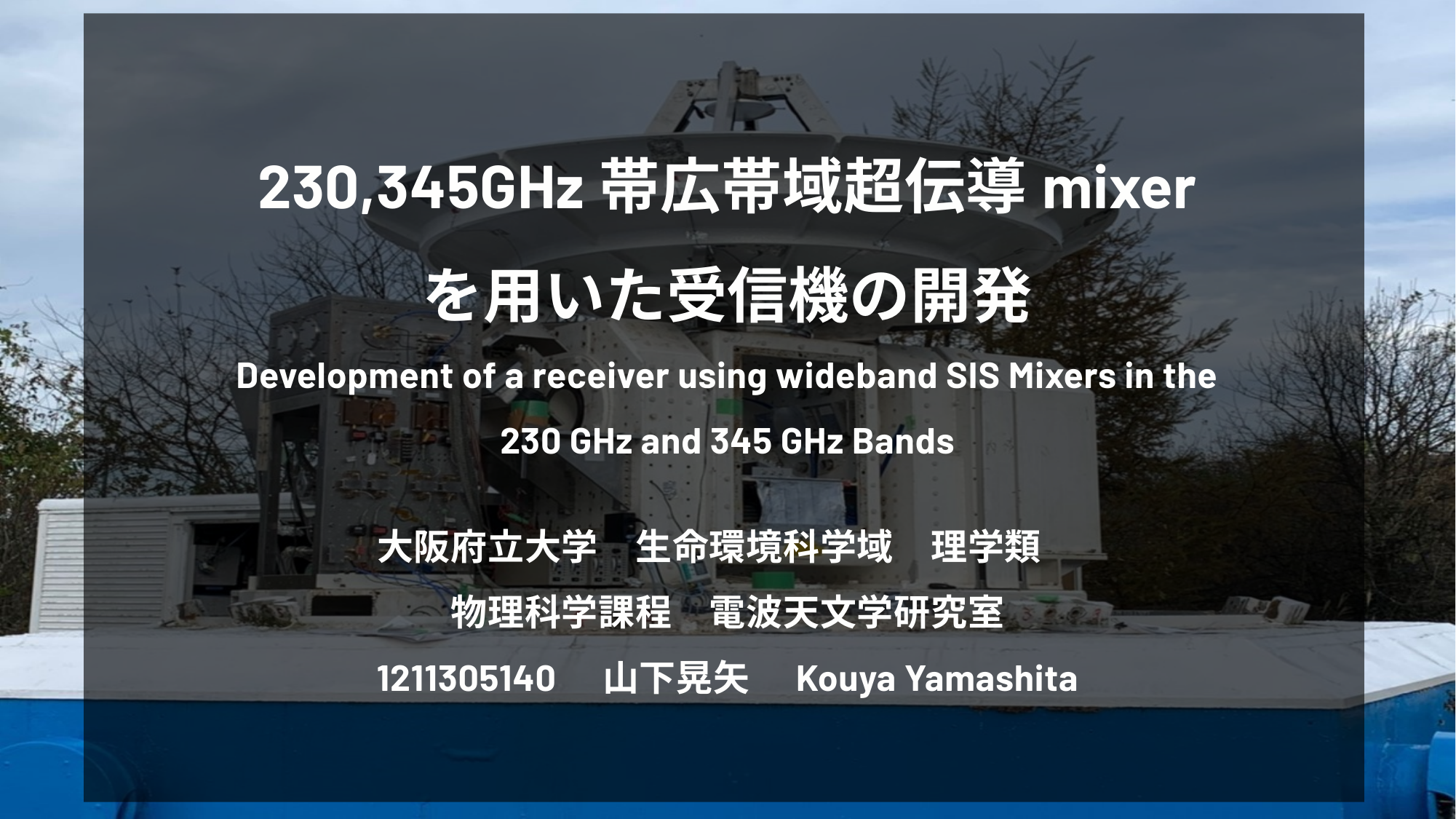

230,345GHz帯広帯域超伝導mixer
を用いた受信機の開発
Development of a receiver using wideband SIS Mixers in the 230 GHz and 345 GHz Bands

大阪府立大学　生命環境科学域　理学類
物理科学課程　電波天文学研究室
1211305140　山下晃矢　Kouya Yamashita